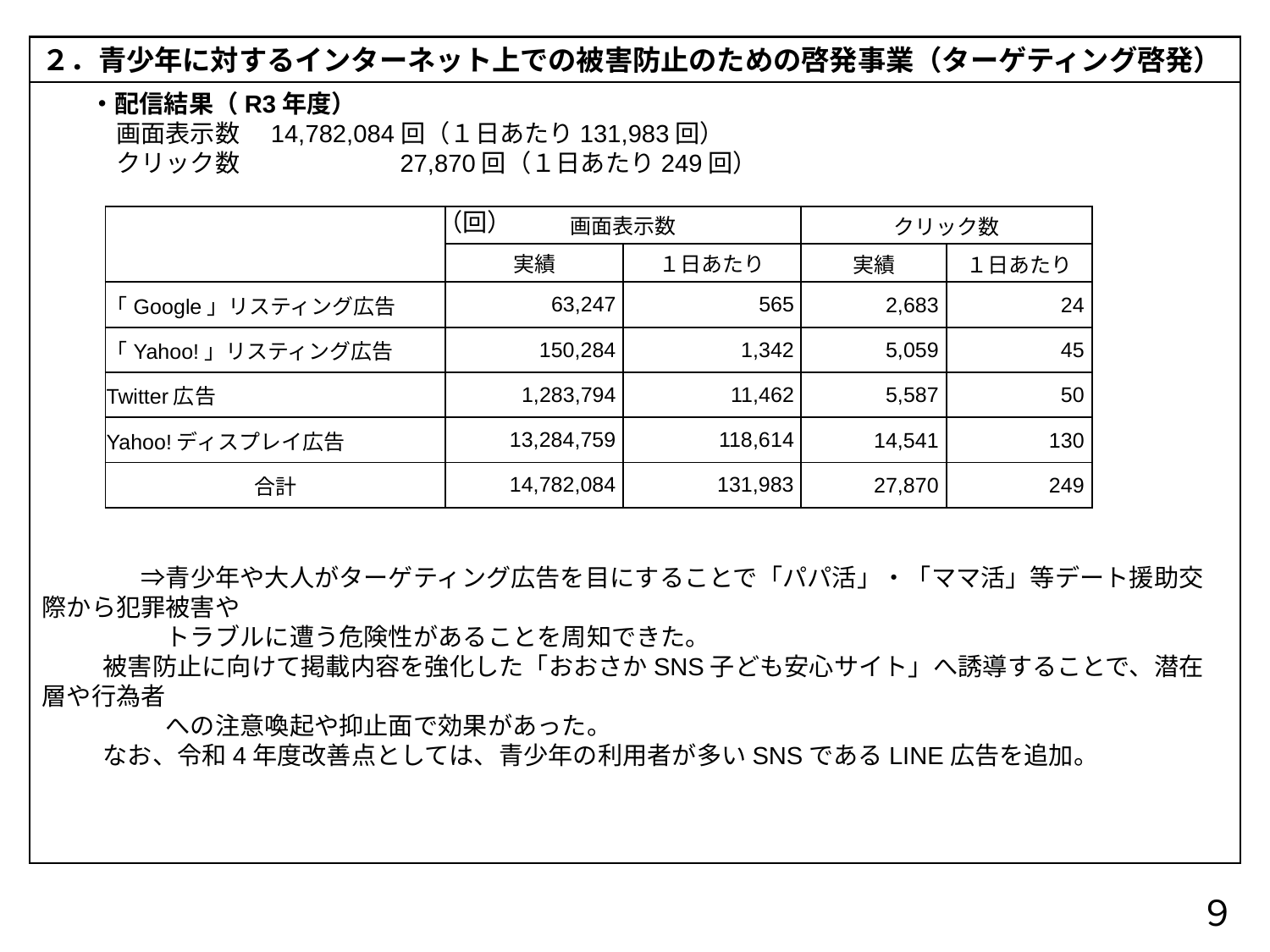

２．青少年に対するインターネット上での被害防止のための啓発事業（ターゲティング啓発）
　　 ・配信結果（R3年度）
　　　画面表示数　14,782,084回（１日あたり131,983回）
　　　クリック数　　　　　　 27,870回（１日あたり249回）
　　　　　　　　　　　　　　　　　　　　　　　　　　　　　　　　　　　　　　　　　　　　　　　　　　　　　　　　　　　　　　　（回）

　　　　⇒青少年や大人がターゲティング広告を目にすることで「パパ活」・「ママ活」等デート援助交際から犯罪被害や
　　　　　トラブルに遭う危険性があることを周知できた。
          被害防止に向けて掲載内容を強化した「おおさかSNS子ども安心サイト」へ誘導することで、潜在層や行為者
　　　　　への注意喚起や抑止面で効果があった。
          なお、令和4年度改善点としては、青少年の利用者が多いSNSであるLINE広告を追加。

|  | 画面表示数 |  | クリック数 |  |
| --- | --- | --- | --- | --- |
|  | 実績 | １日あたり | 実績 | １日あたり |
| 「Google」リスティング広告 | 63,247 | 565 | 2,683 | 24 |
| 「Yahoo!」リスティング広告 | 150,284 | 1,342 | 5,059 | 45 |
| Twitter広告 | 1,283,794 | 11,462 | 5,587 | 50 |
| Yahoo!ディスプレイ広告 | 13,284,759 | 118,614 | 14,541 | 130 |
| 合計 | 14,782,084 | 131,983 | 27,870 | 249 |
９